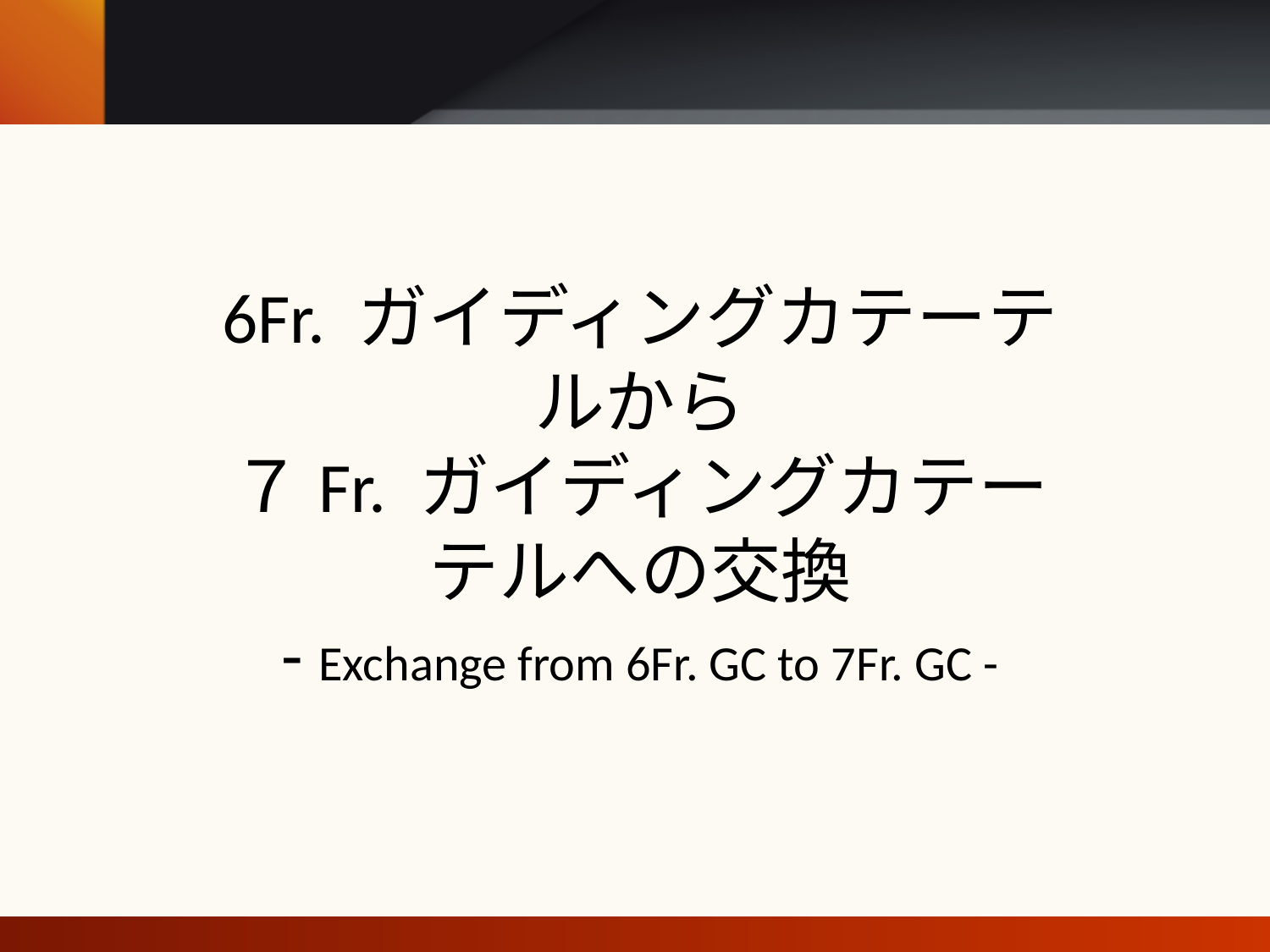

# 6Fr. ガイディングカテーテルから ７Fr. ガイディングカテーテルへの交換 - Exchange from 6Fr. GC to 7Fr. GC -